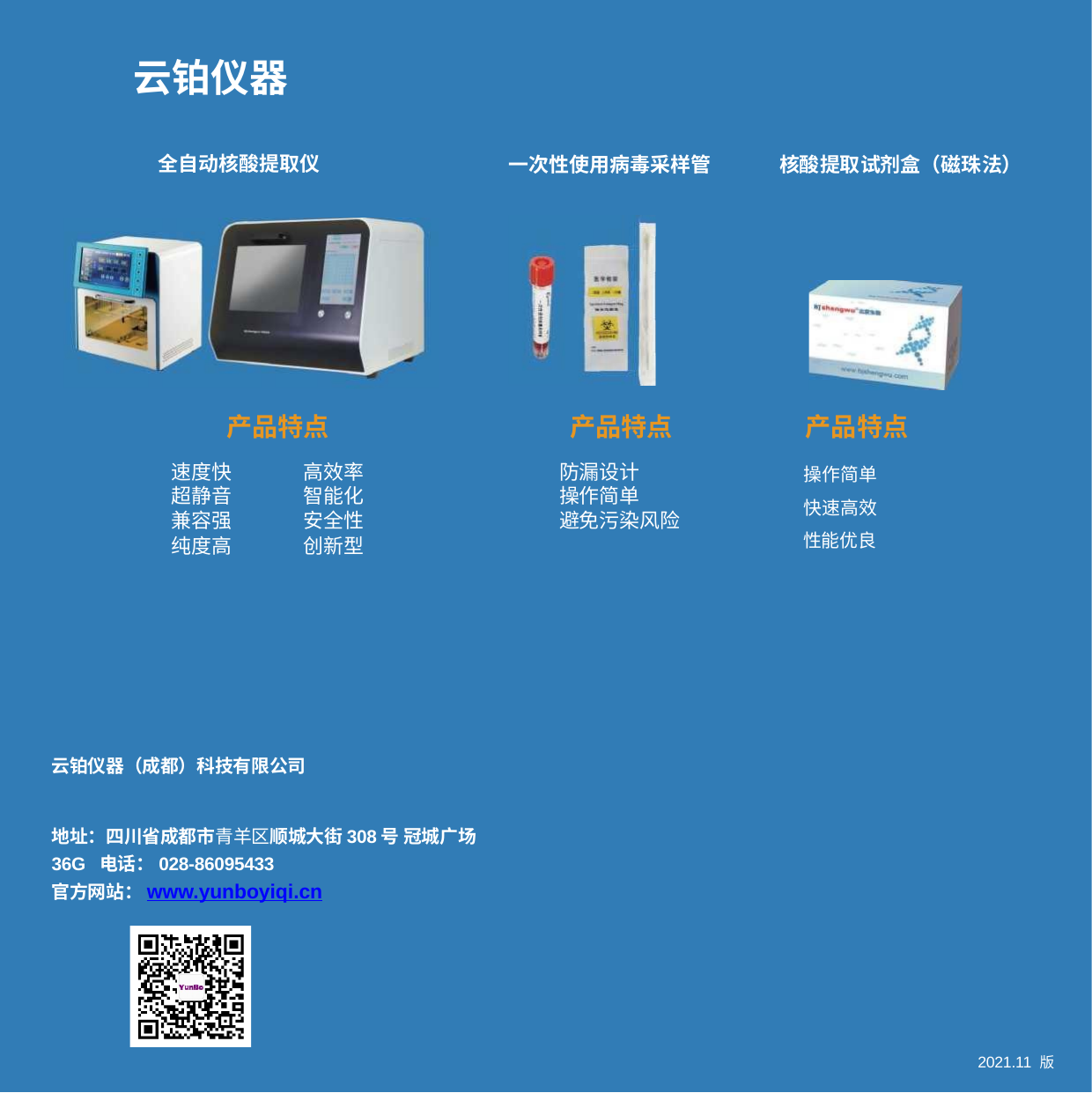

# 云铂仪器

全自动核酸提取仪
一次性使用病毒采样管
核酸提取试剂盒（磁珠法）

产品特点
产品特点
产品特点
操作简单 快速高效 性能优良

| 速度快 | 高效率 | 防漏设计 |
| --- | --- | --- |
| 超静音 | 智能化 | 操作简单 |
| 兼容强 | 安全性 | 避免污染风险 |
| 纯度高 | 创新型 |  |
云铂仪器（成都）科技有限公司

地址：四川省成都市青羊区顺城大街308号 冠城广场36G  电话：028-86095433
官方网站：www.yunboyiqi.cn

2021.11 版